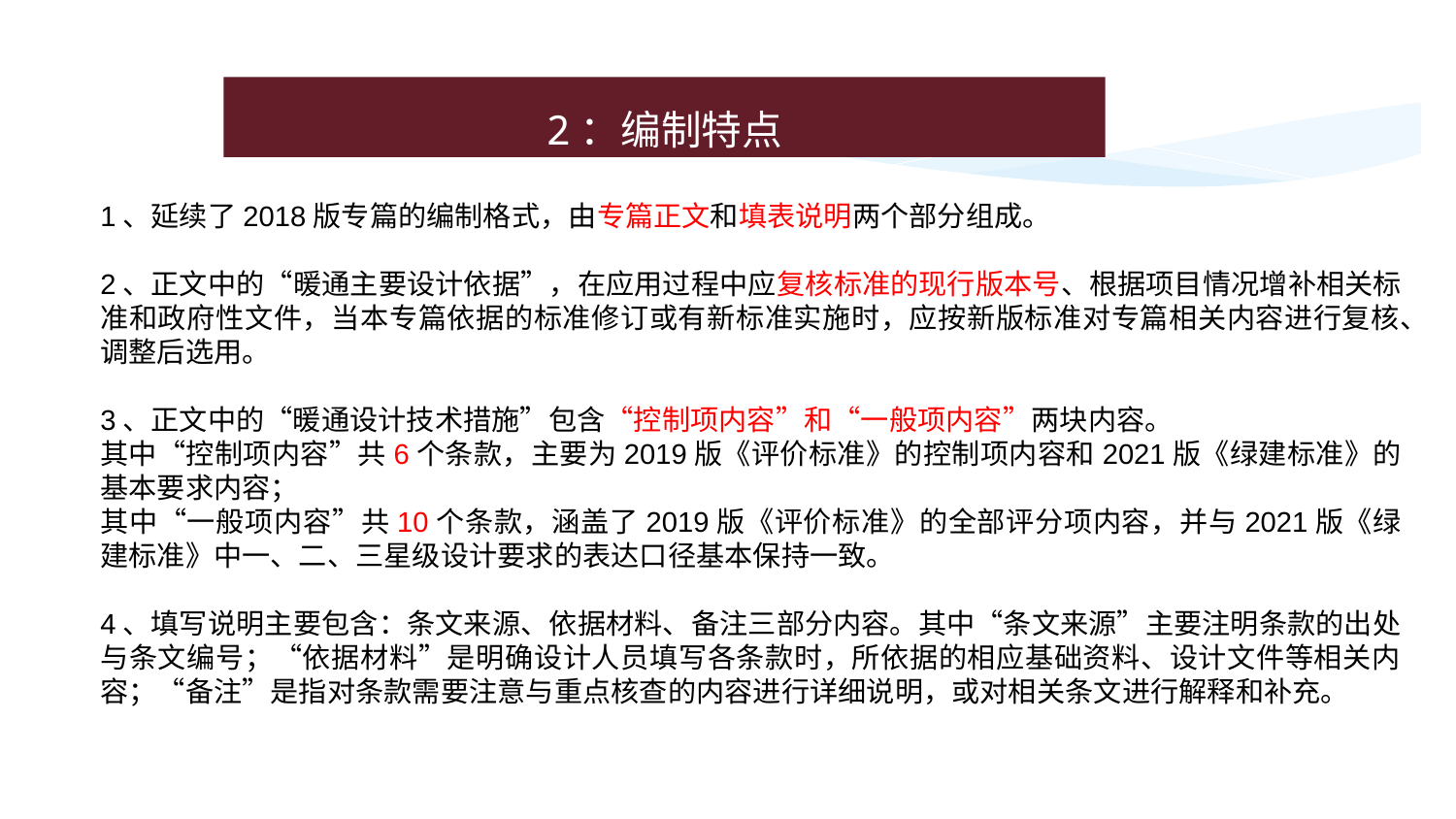

2：编制特点
1、延续了2018版专篇的编制格式，由专篇正文和填表说明两个部分组成。

2、正文中的“暖通主要设计依据”，在应用过程中应复核标准的现行版本号、根据项目情况增补相关标准和政府性文件，当本专篇依据的标准修订或有新标准实施时，应按新版标准对专篇相关内容进行复核、调整后选用。

3、正文中的“暖通设计技术措施”包含“控制项内容”和“一般项内容”两块内容。
其中“控制项内容”共6个条款，主要为2019版《评价标准》的控制项内容和2021版《绿建标准》的基本要求内容；
其中“一般项内容”共10个条款，涵盖了2019版《评价标准》的全部评分项内容，并与2021版《绿建标准》中一、二、三星级设计要求的表达口径基本保持一致。

4、填写说明主要包含：条文来源、依据材料、备注三部分内容。其中“条文来源”主要注明条款的出处与条文编号；“依据材料”是明确设计人员填写各条款时，所依据的相应基础资料、设计文件等相关内容；“备注”是指对条款需要注意与重点核查的内容进行详细说明，或对相关条文进行解释和补充。